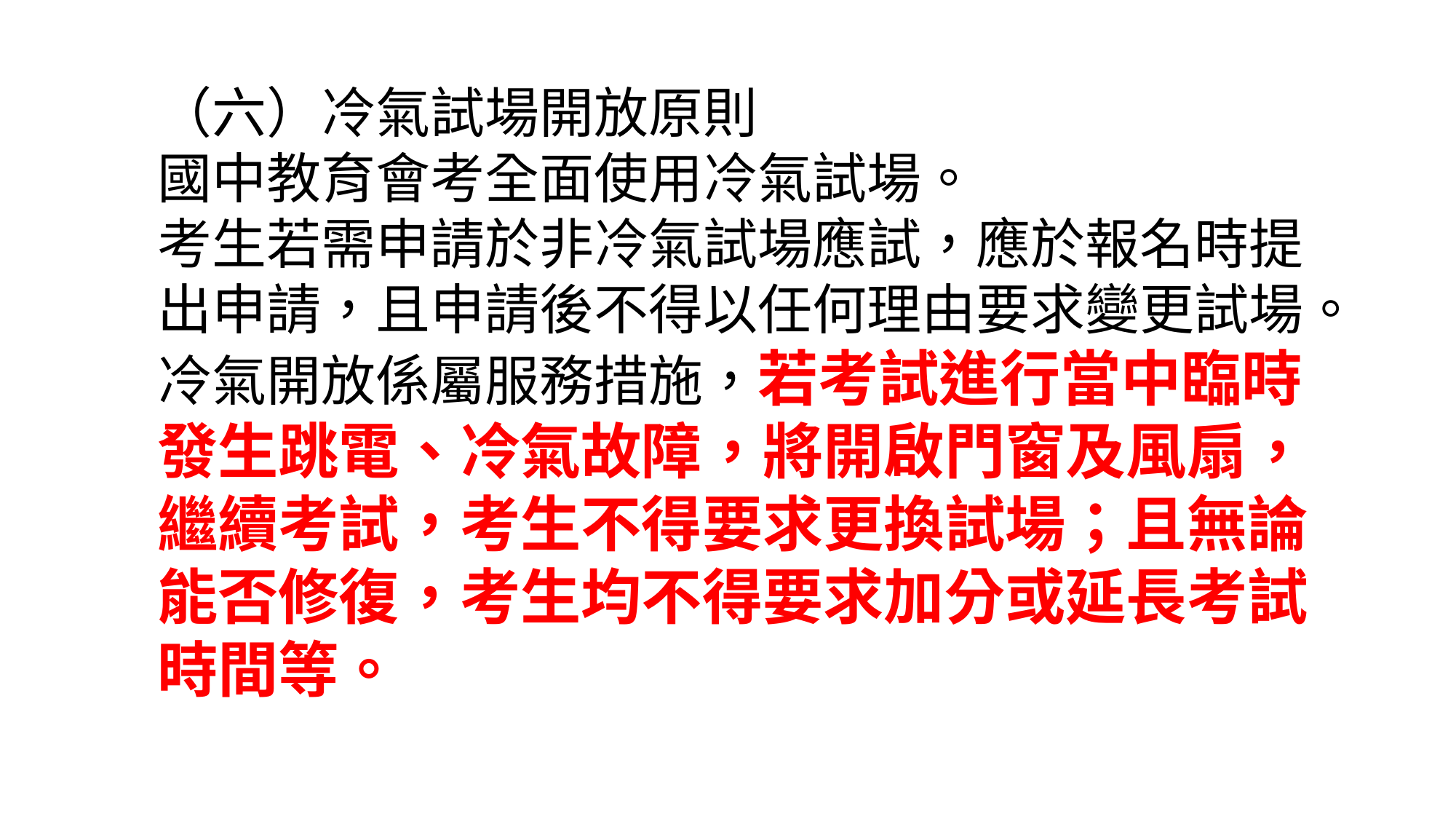

（六）冷氣試場開放原則
國中教育會考全面使用冷氣試場。
考生若需申請於非冷氣試場應試，應於報名時提出申請，且申請後不得以任何理由要求變更試場。
冷氣開放係屬服務措施，若考試進行當中臨時發生跳電、冷氣故障，將開啟門窗及風扇，繼續考試，考生不得要求更換試場；且無論能否修復，考生均不得要求加分或延長考試時間等。